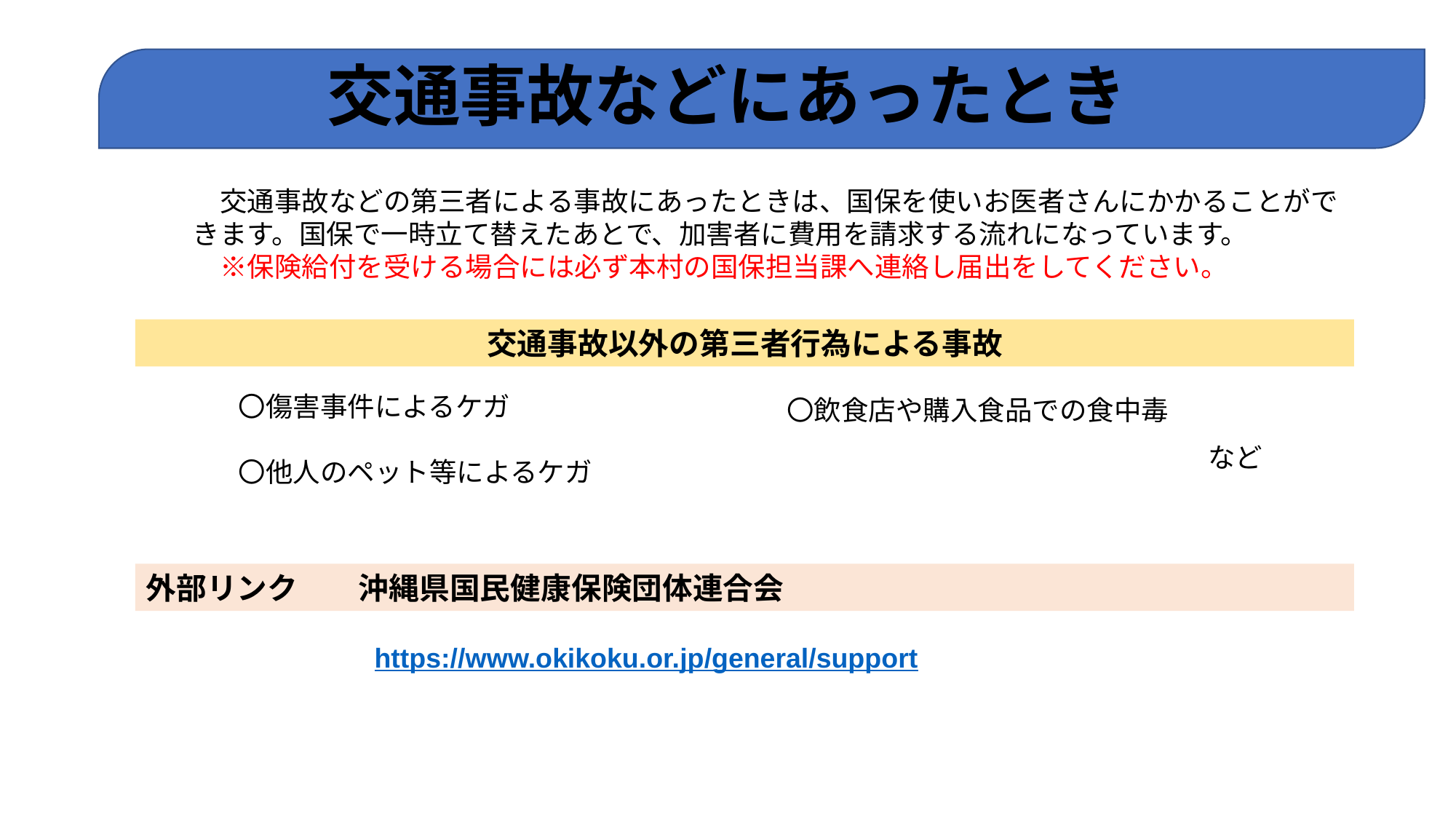

交通事故などにあったとき

　交通事故などの第三者による事故にあったときは、国保を使いお医者さんにかかることができます。国保で一時立て替えたあとで、加害者に費用を請求する流れになっています。
　※保険給付を受ける場合には必ず本村の国保担当課へ連絡し届出をしてください。
交通事故以外の第三者行為による事故
〇傷害事件によるケガ
〇飲食店や購入食品での食中毒
など
〇他人のペット等によるケガ
外部リンク　　沖縄県国民健康保険団体連合会
https://www.okikoku.or.jp/general/support